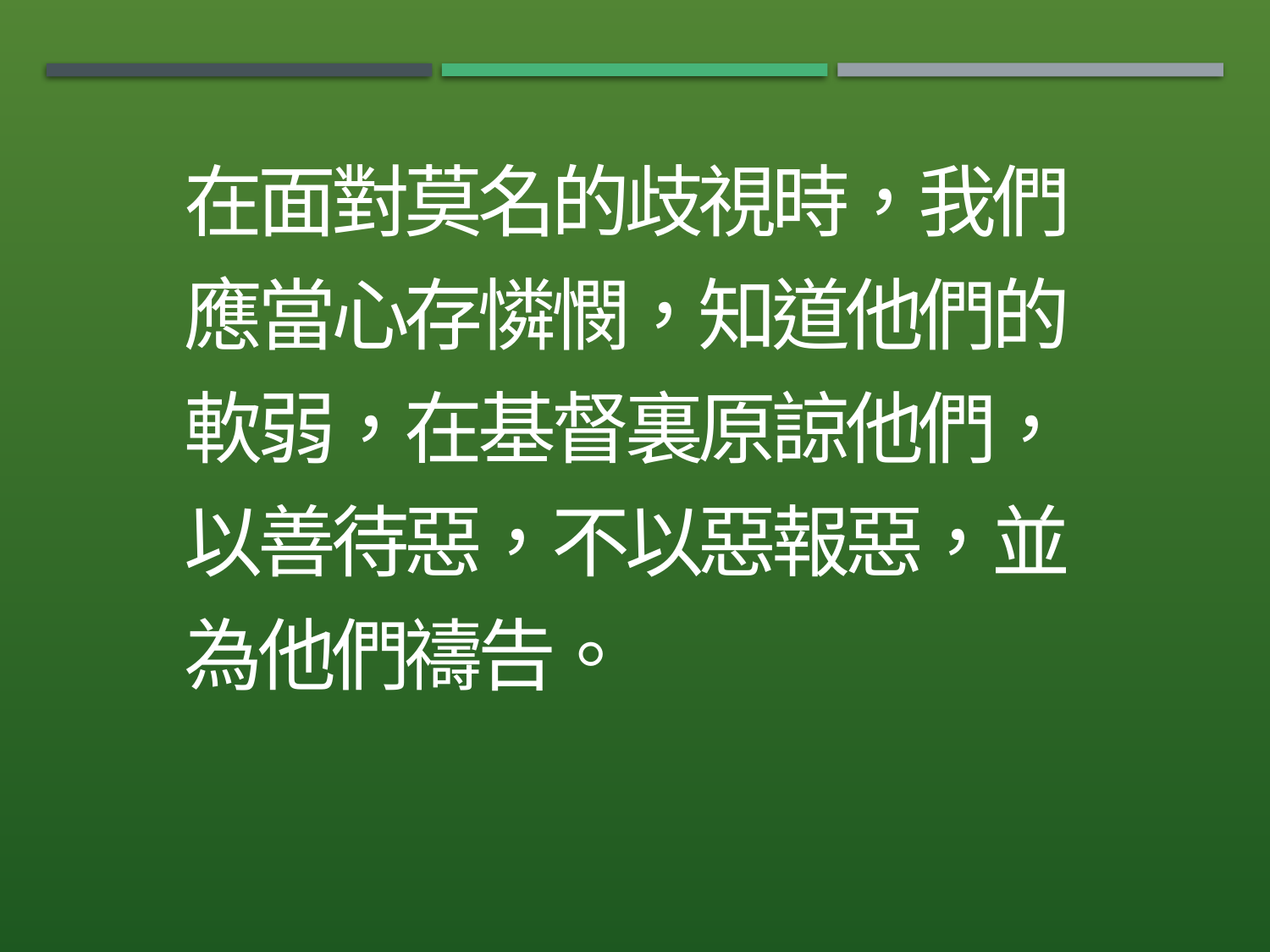

在面對莫名的歧視時，我們應當心存憐憫，知道他們的軟弱，在基督裏原諒他們，以善待惡，不以惡報惡，並為他們禱告。